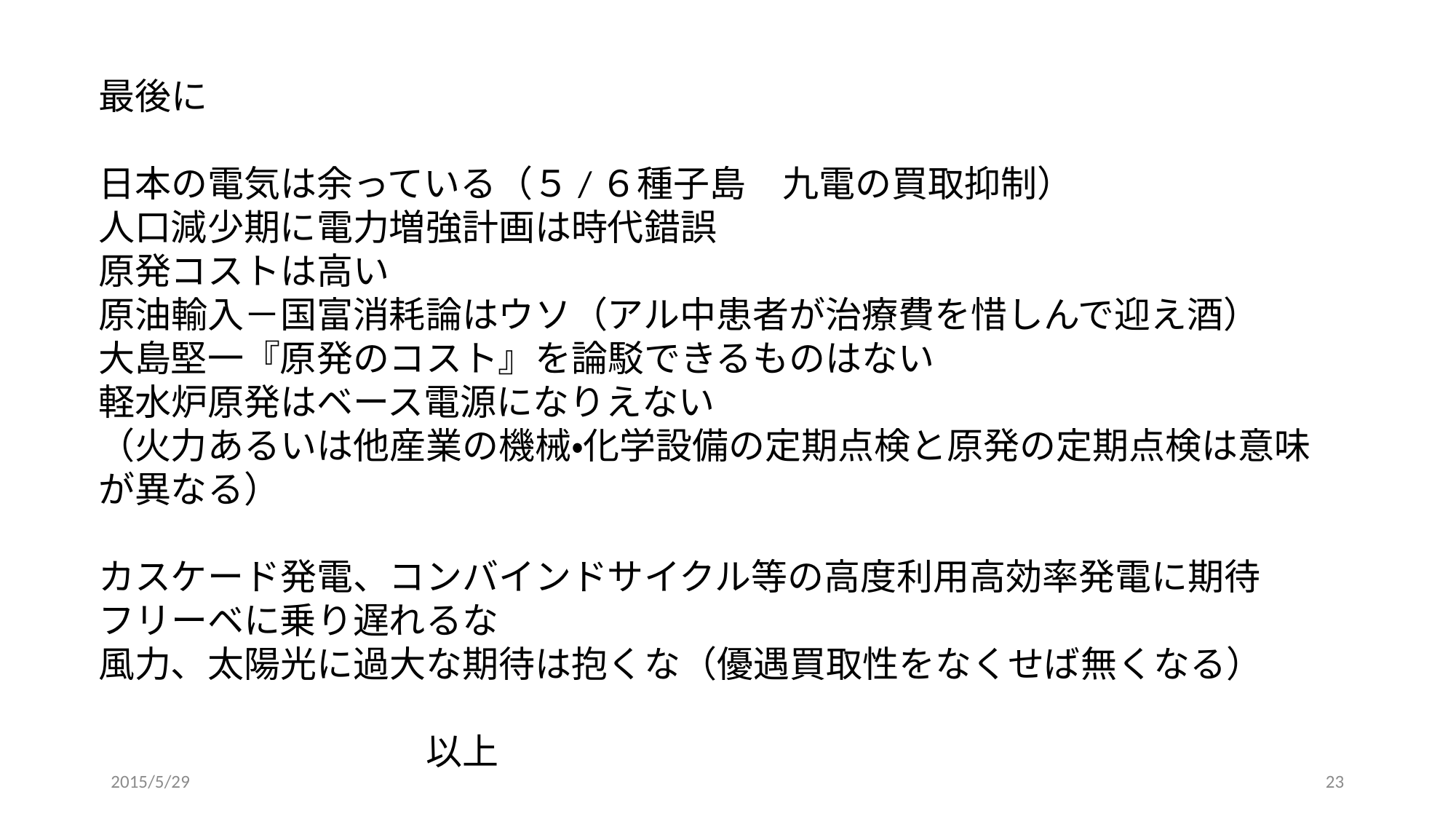

最後に

日本の電気は余っている（５/６種子島　九電の買取抑制）
人口減少期に電力増強計画は時代錯誤
原発コストは高い
原油輸入－国富消耗論はウソ（アル中患者が治療費を惜しんで迎え酒）
大島堅一『原発のコスト』を論駁できるものはない
軽水炉原発はベース電源になりえない
（火力あるいは他産業の機械・化学設備の定期点検と原発の定期点検は意味が異なる）

カスケード発電、コンバインドサイクル等の高度利用高効率発電に期待
フリーベに乗り遅れるな
風力、太陽光に過大な期待は抱くな（優遇買取性をなくせば無くなる）
　　　　　　　　　　　　　　　　　　　　　　　　　　　　　　　　　　　　　　　　　　　以上
2015/5/29

23